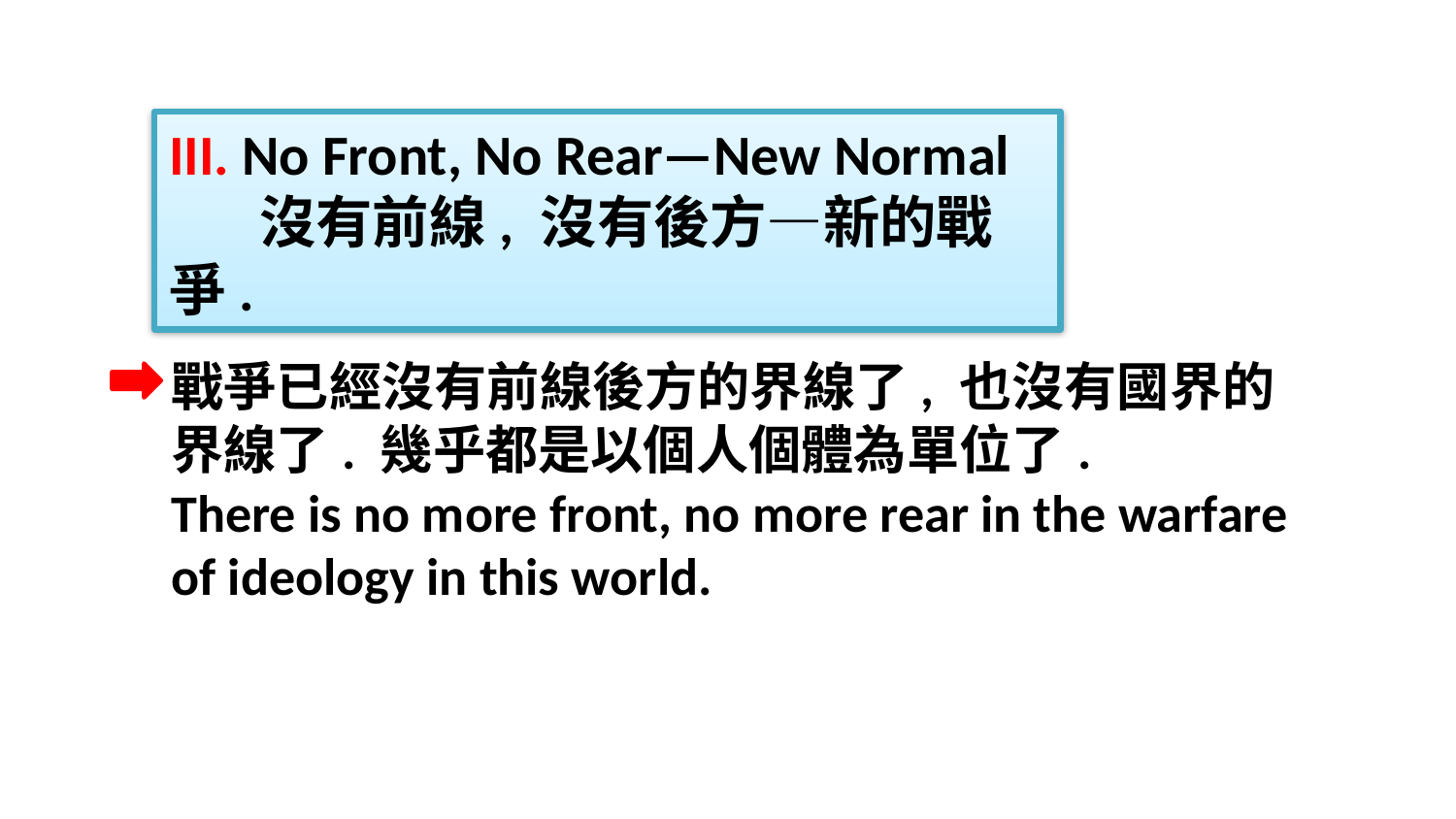

III. No Front, No Rear—New Normal
      沒有前線, 沒有後方—新的戰爭.
戰爭已經沒有前線後方的界線了, 也沒有國界的界線了. 幾乎都是以個人個體為單位了.
There is no more front, no more rear in the warfare of ideology in this world.